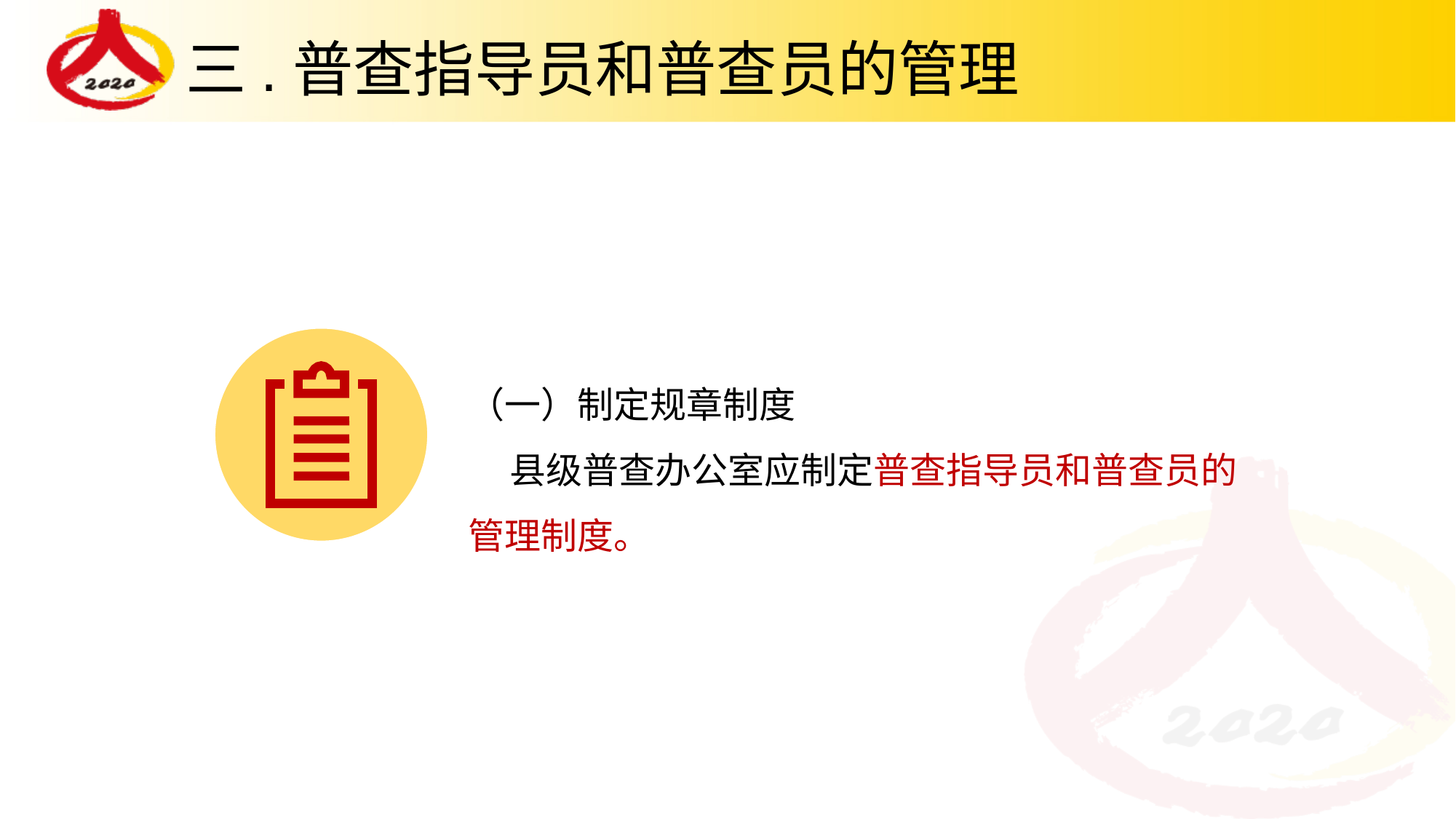

三.普查指导员和普查员的管理

（一）制定规章制度
    县级普查办公室应制定普查指导员和普查员的管理制度。
11